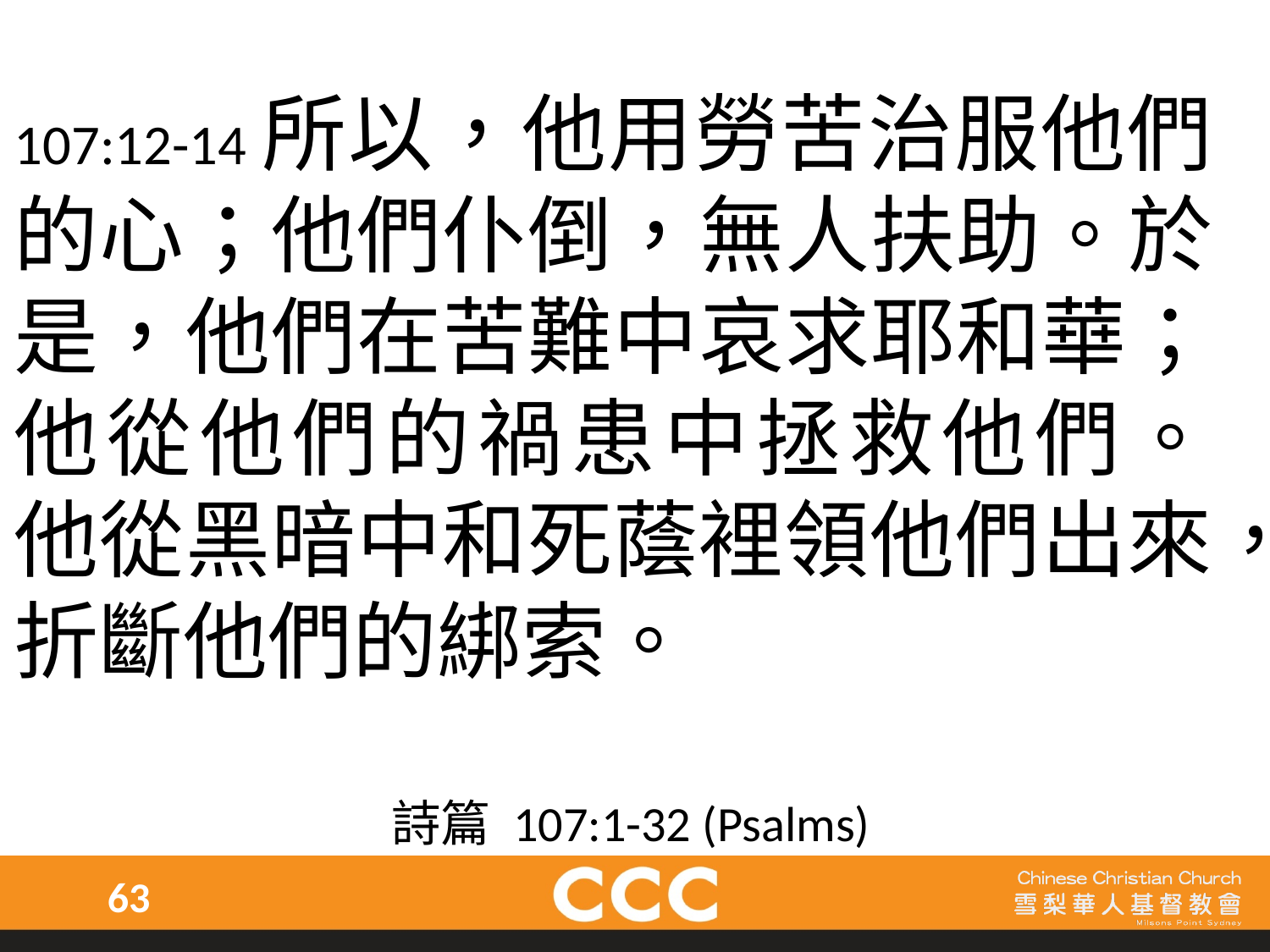

107:12-14所以，他用勞苦治服他們的心；他們仆倒，無人扶助。於是，他們在苦難中哀求耶和華；他從他們的禍患中拯救他們。 他從黑暗中和死蔭裡領他們出來，折斷他們的綁索。
詩篇 107:1-32 (Psalms)
63